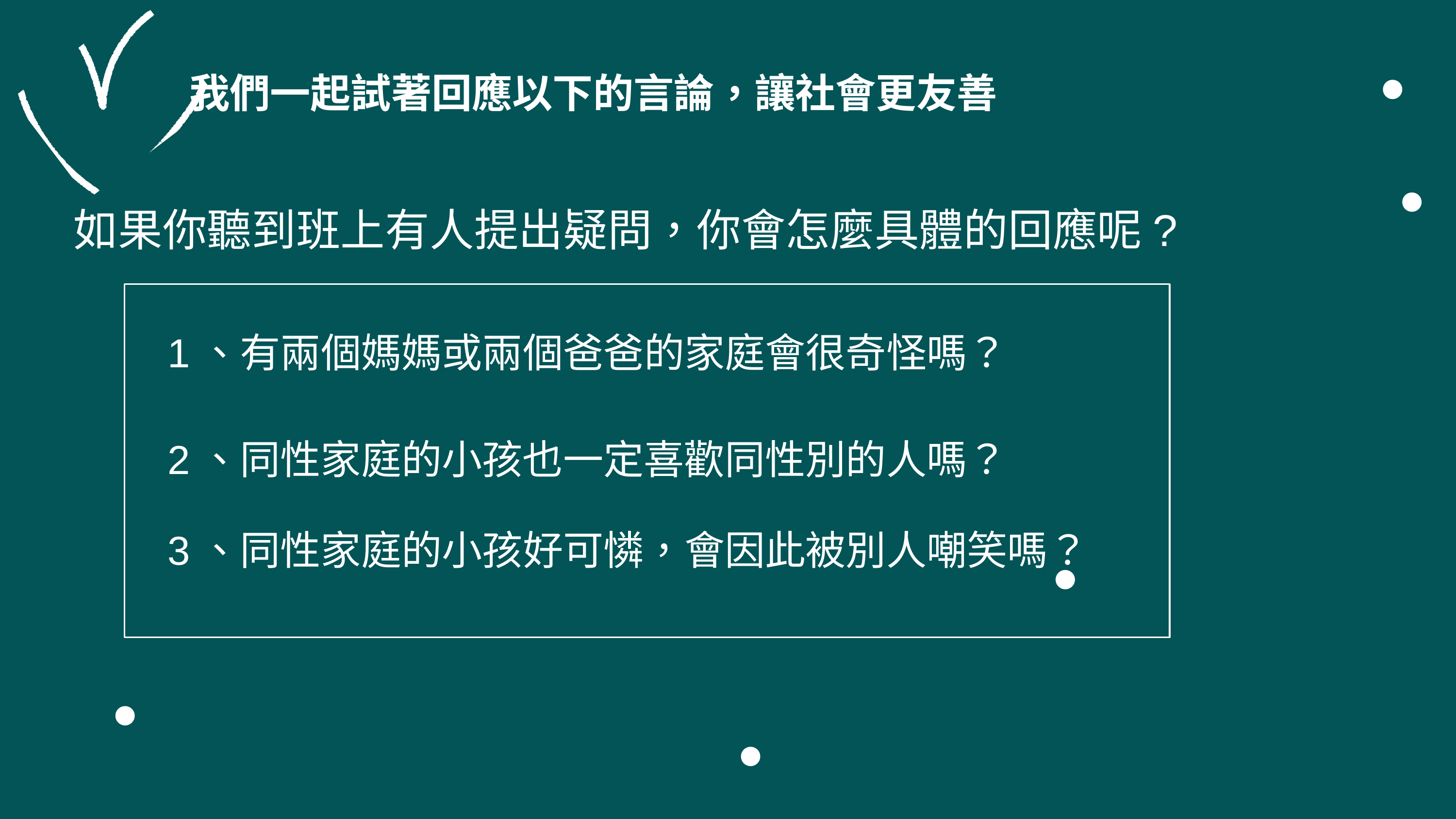

我們一起試著回應以下的言論，讓社會更友善

如果你聽到班上有人提出疑問，你會怎麼具體的回應呢?

1、有兩個媽媽或兩個爸爸的家庭會很奇怪嗎？

2、同性家庭的小孩也一定喜歡同性別的人嗎？

3、同性家庭的小孩好可憐，會因此被別人嘲笑嗎？